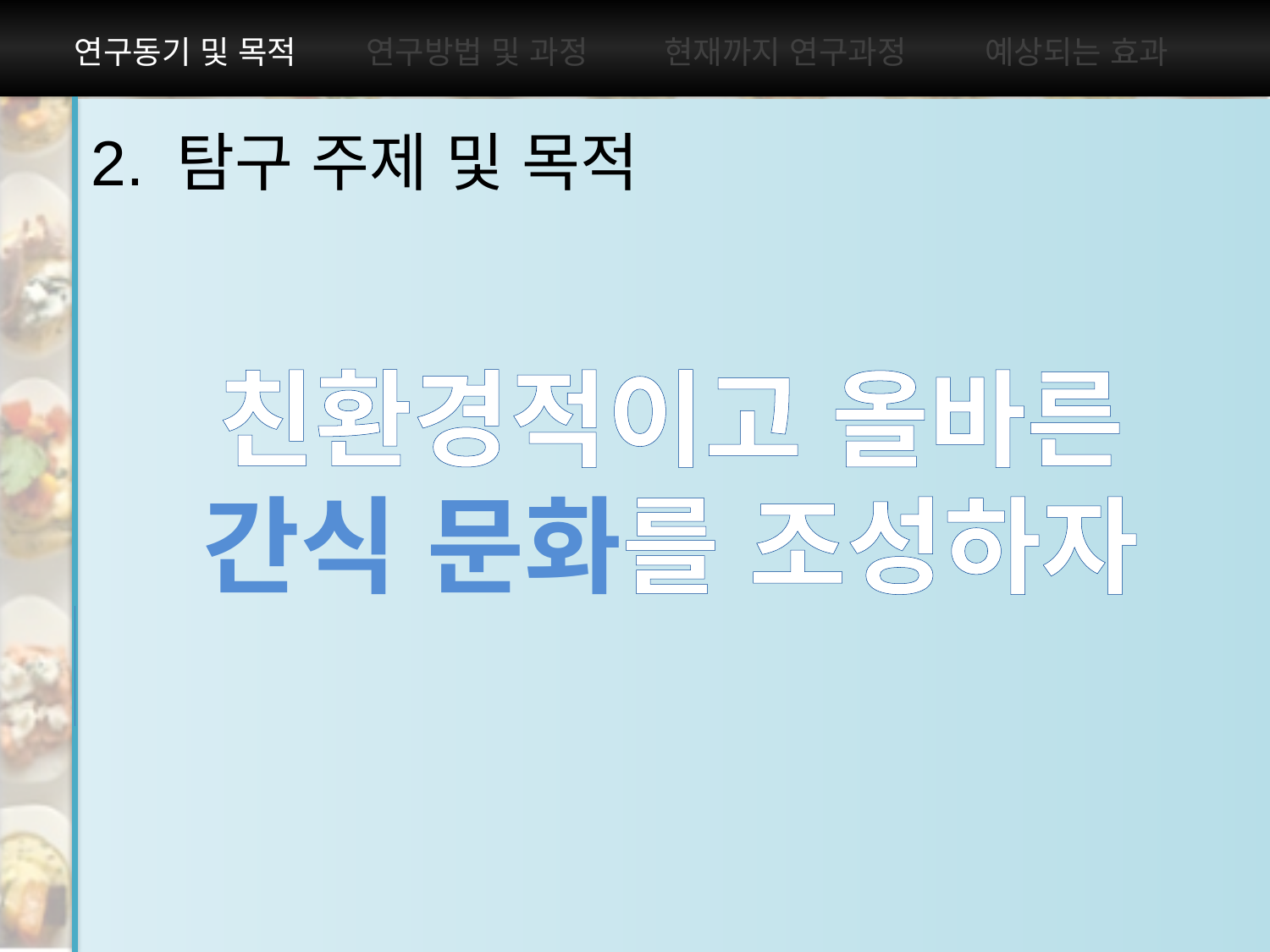

연구동기 및 목적

2. 탐구 주제 및 목적
친환경적이고 올바른
간식 문화를 조성하자
Motivation
& Purpose